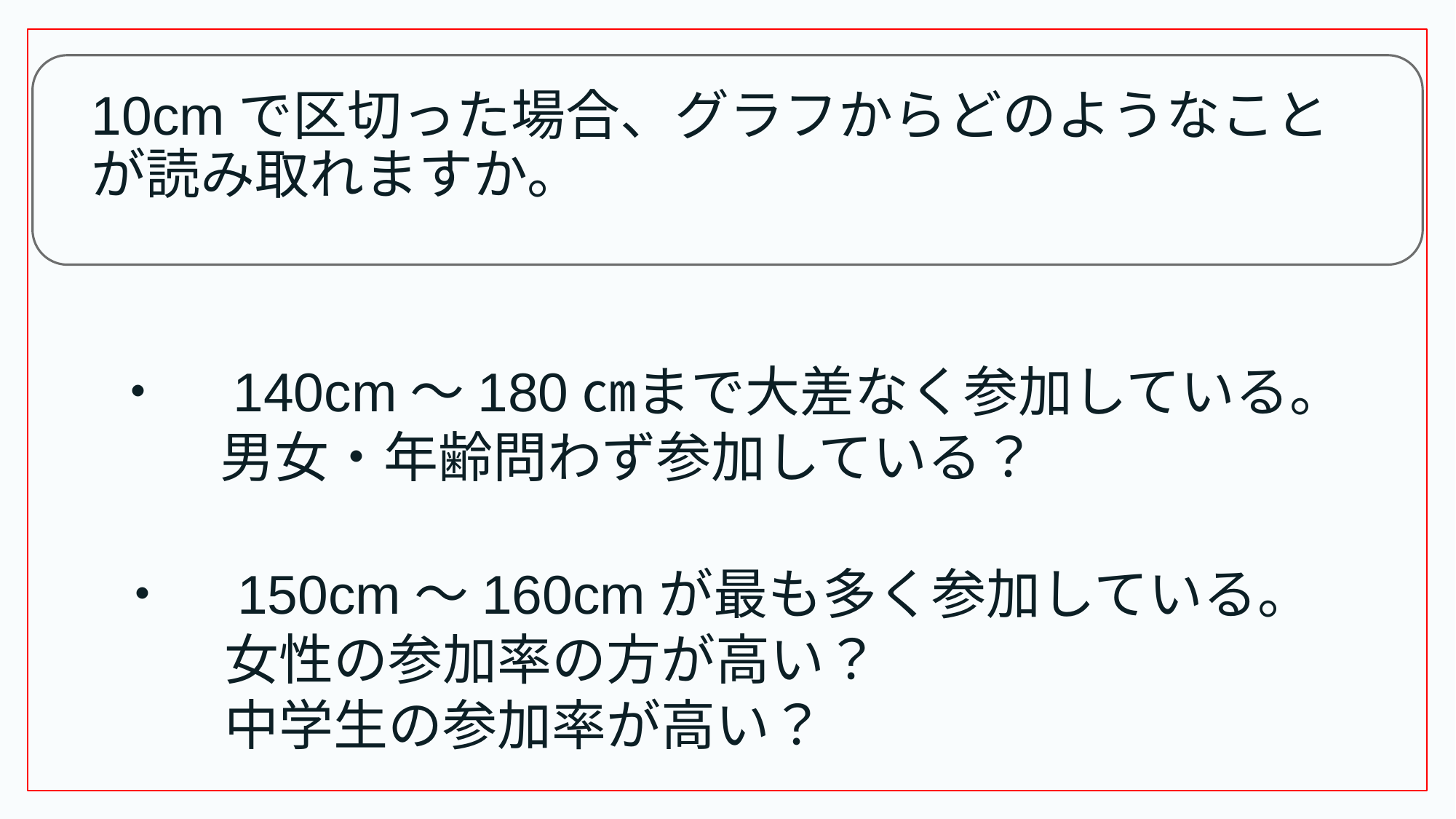

# 10cmで区切った場合、グラフからどのようなことが読み取れますか。
・　140cm～180㎝まで大差なく参加している。
　　男女・年齢問わず参加している？
・　150cm～160cmが最も多く参加している。
　　女性の参加率の方が高い？
　　中学生の参加率が高い？